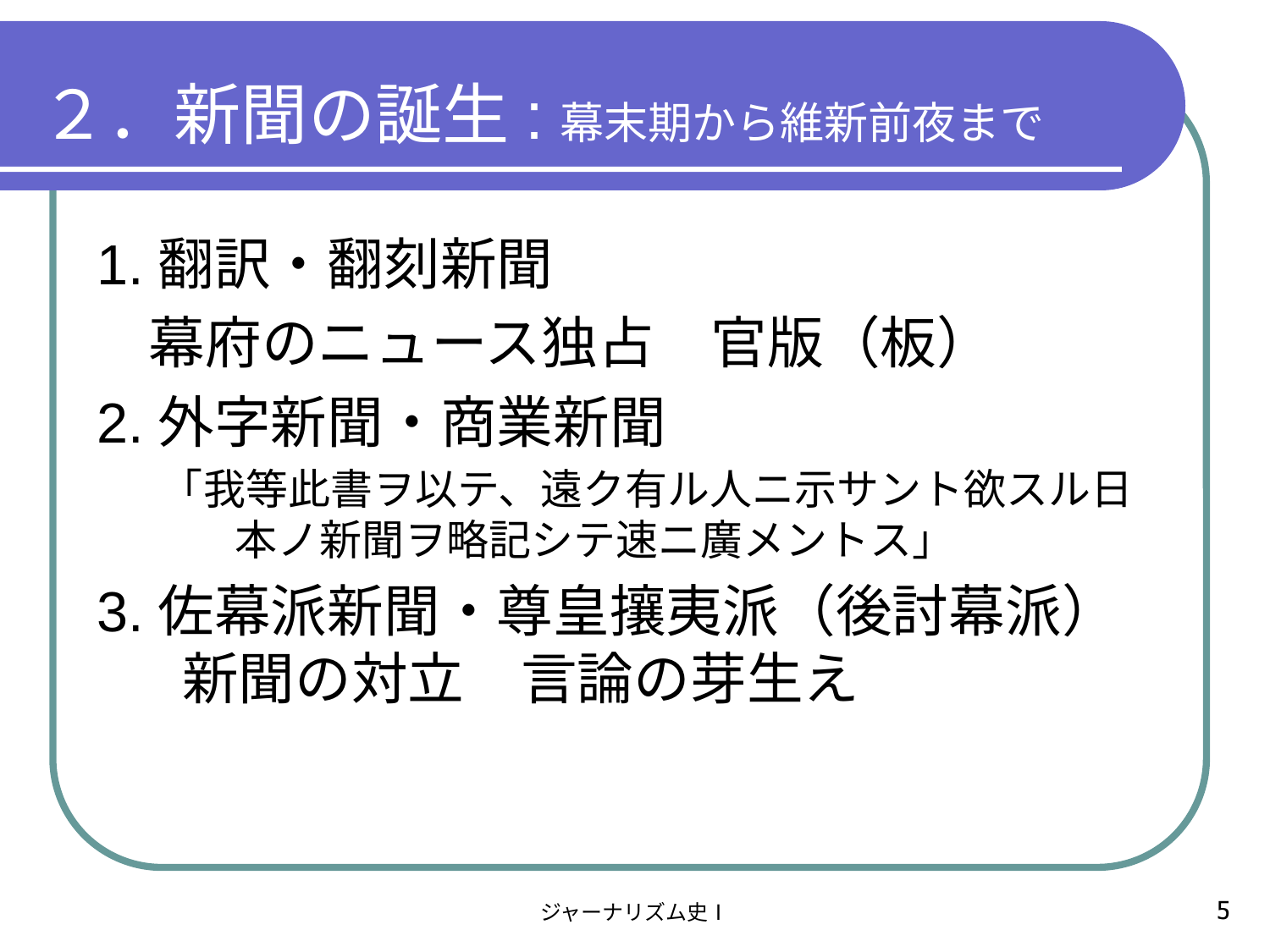

２．新聞の誕生:幕末期から維新前夜まで
1.翻訳・翻刻新聞
   幕府のニュース独占　官版（板）
2.外字新聞・商業新聞
「我等此書ヲ以テ、遠ク有ル人ニ示サント欲スル日本ノ新聞ヲ略記シテ速ニ廣メントス」
3.佐幕派新聞・尊皇攘夷派（後討幕派）新聞の対立　言論の芽生え
5
ジャーナリズム史Ⅰ